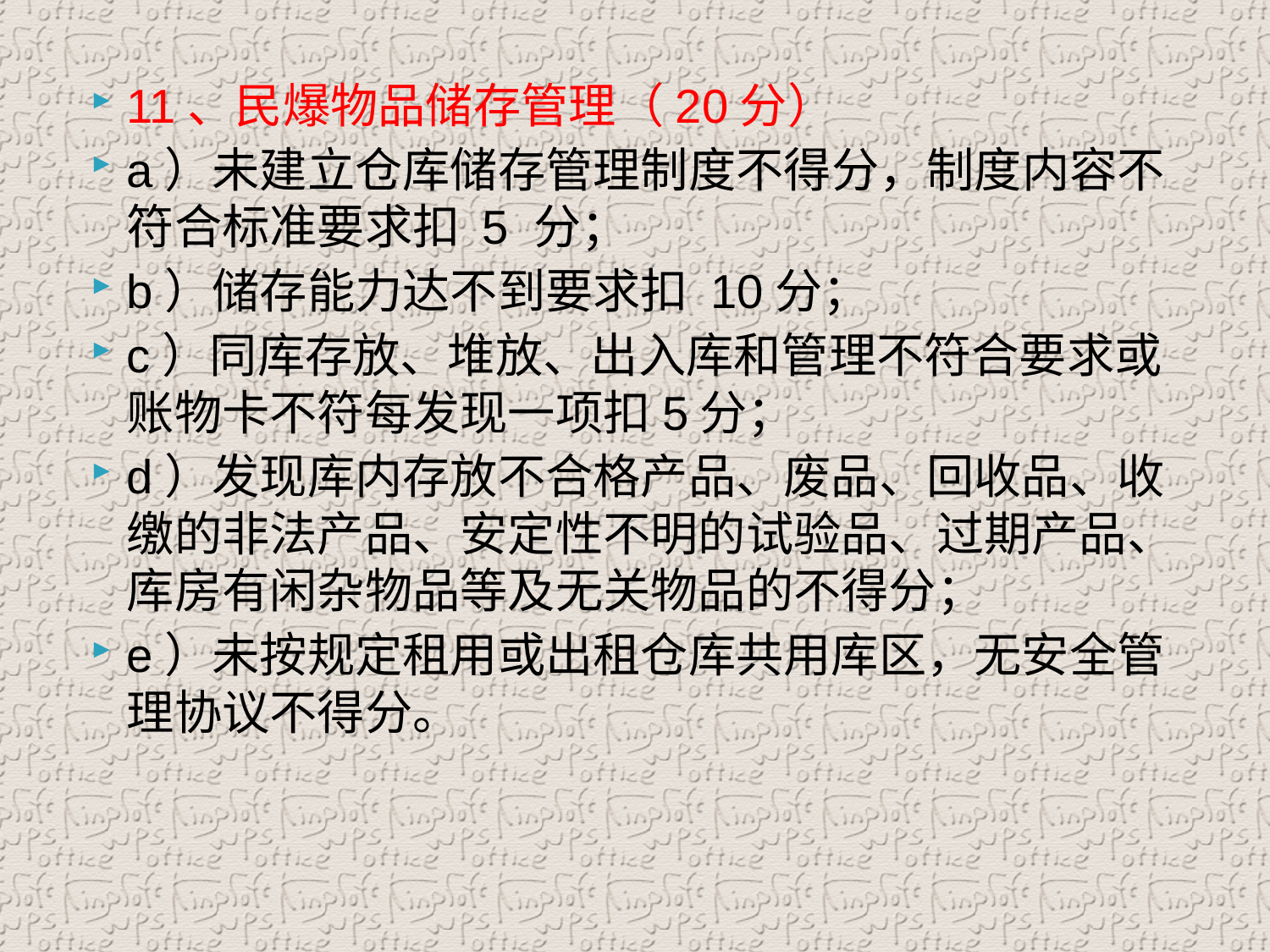

11、民爆物品储存管理（20分）
a）未建立仓库储存管理制度不得分，制度内容不符合标准要求扣 5 分；
b）储存能力达不到要求扣 10分；
c）同库存放、堆放、出入库和管理不符合要求或账物卡不符每发现一项扣5分；
d）发现库内存放不合格产品、废品、回收品、收缴的非法产品、安定性不明的试验品、过期产品、库房有闲杂物品等及无关物品的不得分；
e）未按规定租用或出租仓库共用库区，无安全管理协议不得分。